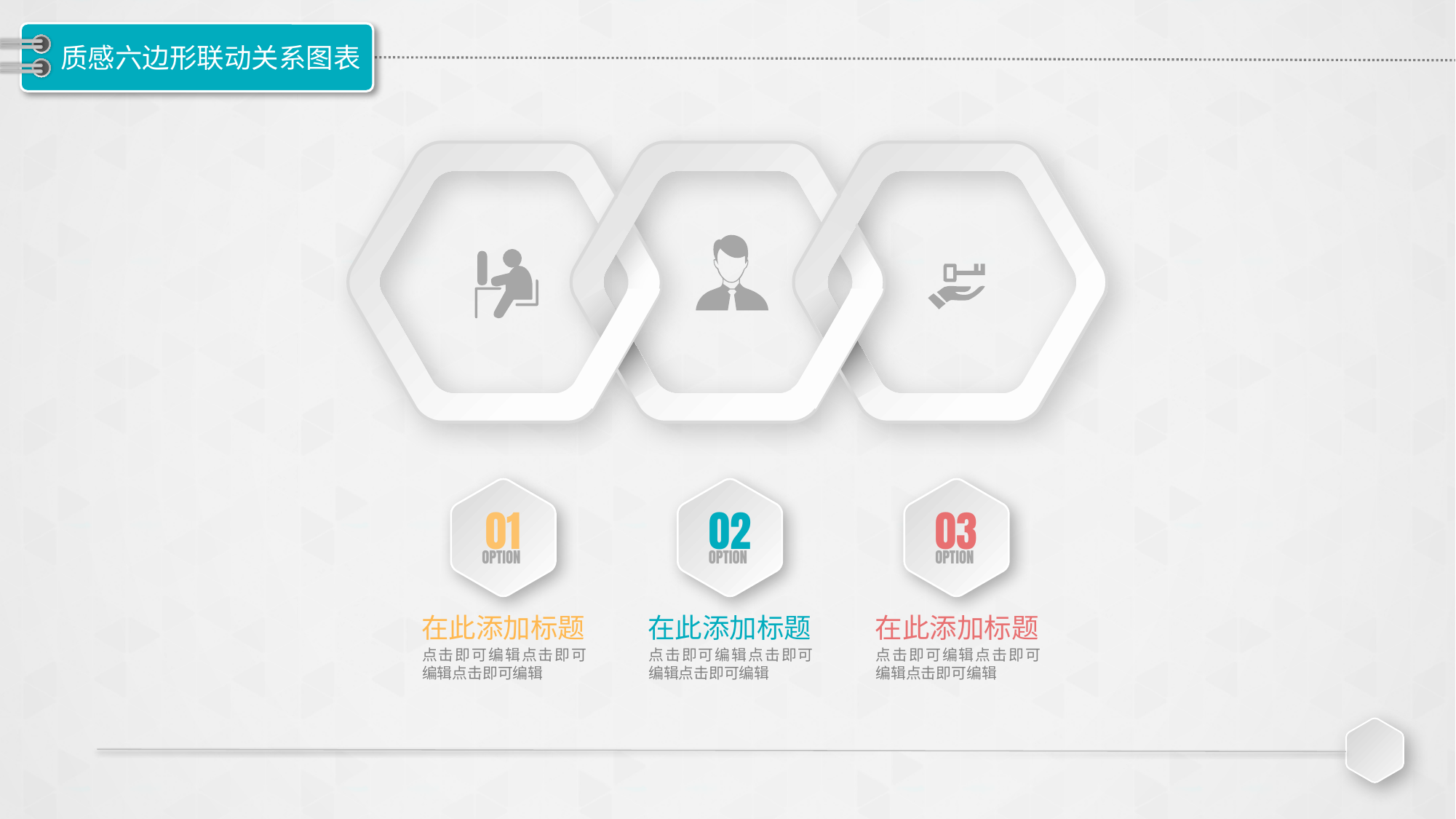

# 质感六边形联动关系图表

01
OPTION

02
OPTION

03
OPTION
在此添加标题
点击即可编辑点击即可编辑点击即可编辑
在此添加标题
点击即可编辑点击即可编辑点击即可编辑
在此添加标题
点击即可编辑点击即可编辑点击即可编辑
28